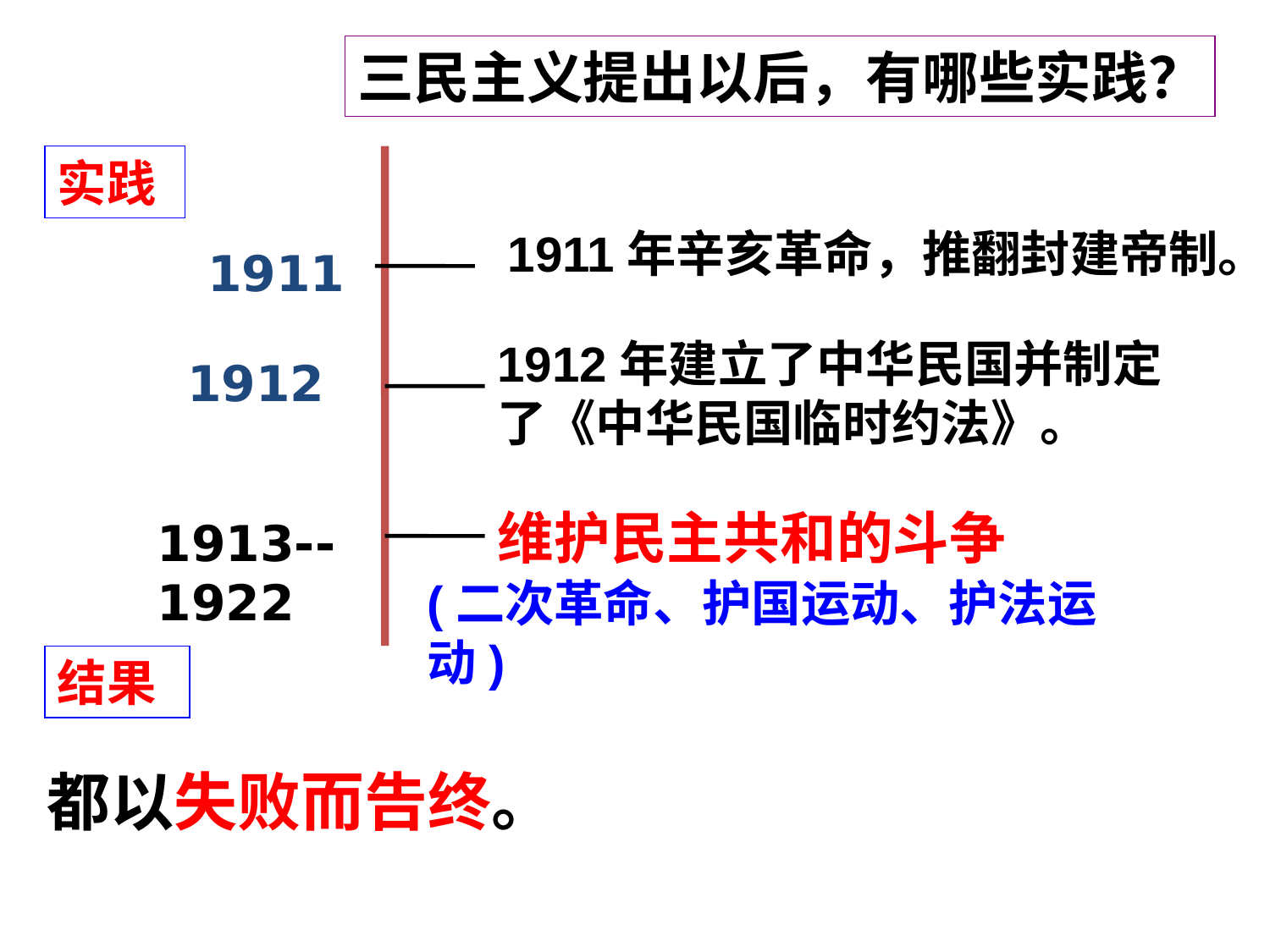

三民主义提出以后，有哪些实践？
实践

1911年辛亥革命，推翻封建帝制。
1911

1912年建立了中华民国并制定了《中华民国临时约法》。
1912

维护民主共和的斗争
1913--1922

(二次革命、护国运动、护法运动)
结果
都以失败而告终。